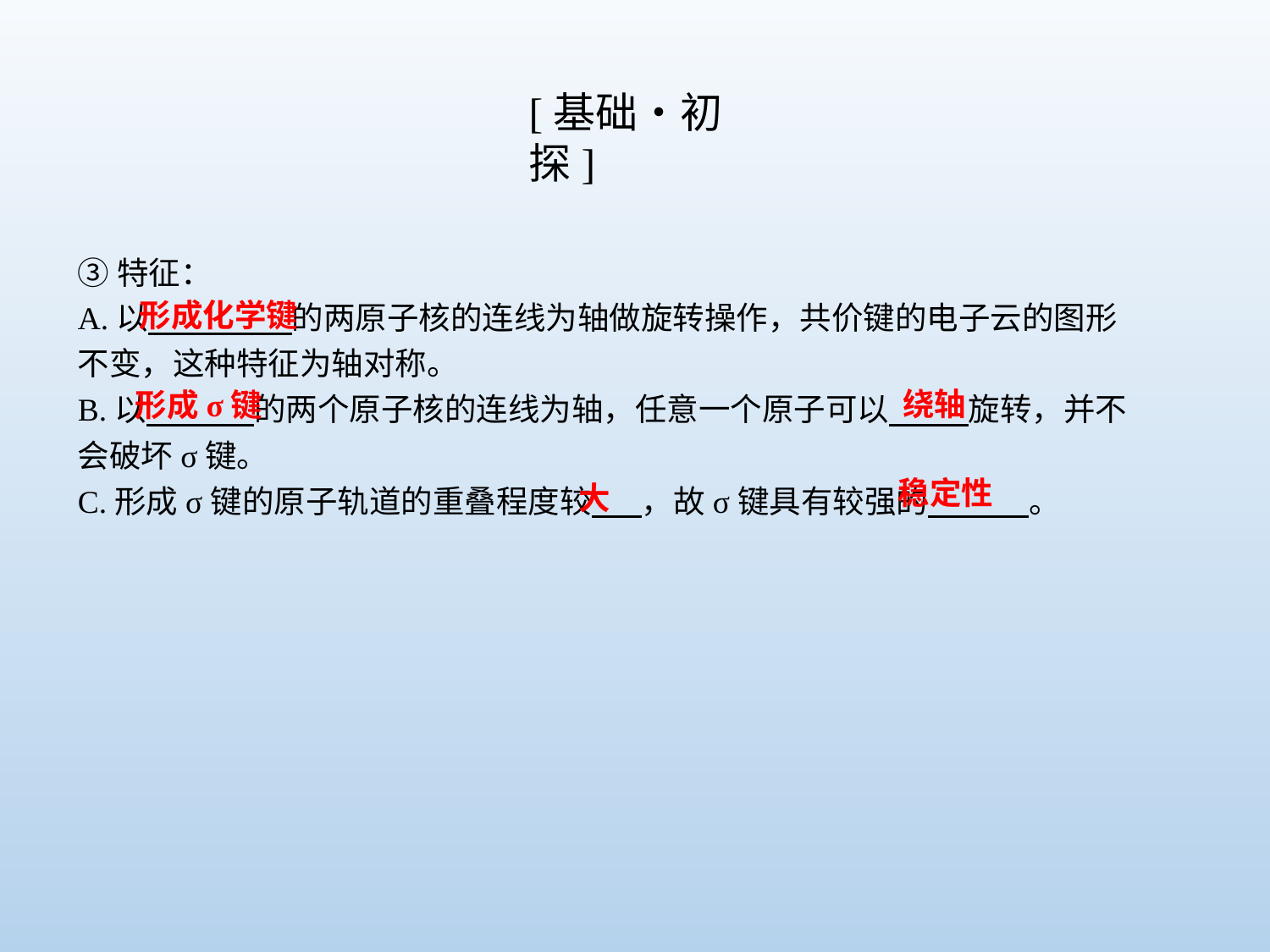

[基础•初探]
③特征：
A.以                    的两原子核的连线为轴做旋转操作，共价键的电子云的图形不变，这种特征为轴对称。
B.以               的两个原子核的连线为轴，任意一个原子可以           旋转，并不会破坏σ键。
C.形成σ键的原子轨道的重叠程度较       ，故σ键具有较强的              。
形成化学键
绕轴
形成σ键
稳定性
大